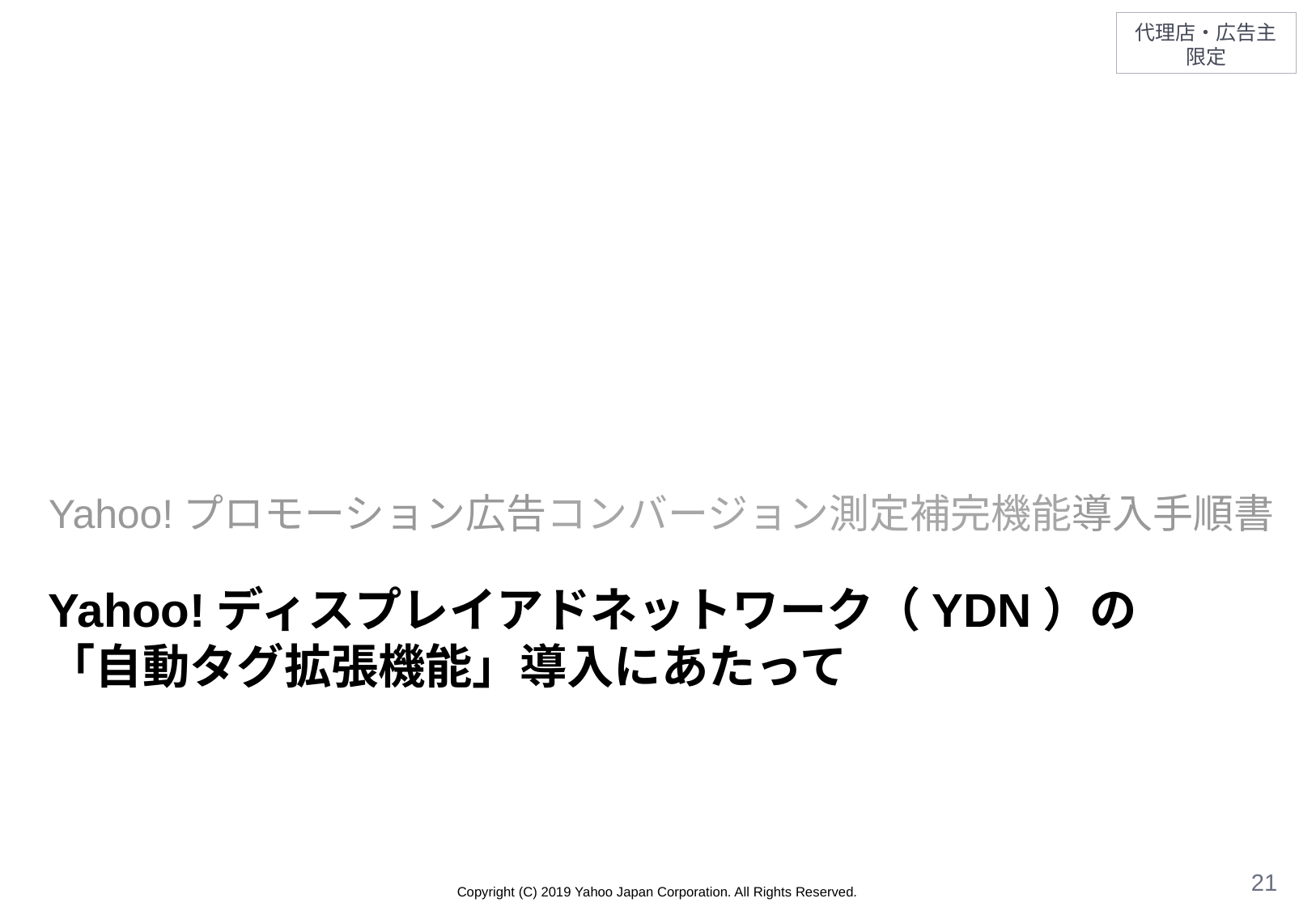

Yahoo!プロモーション広告コンバージョン測定補完機能導入手順書
# Yahoo!ディスプレイアドネットワーク（YDN）の「自動タグ拡張機能」導入にあたって
21
Copyright (C) 2019 Yahoo Japan Corporation. All Rights Reserved.